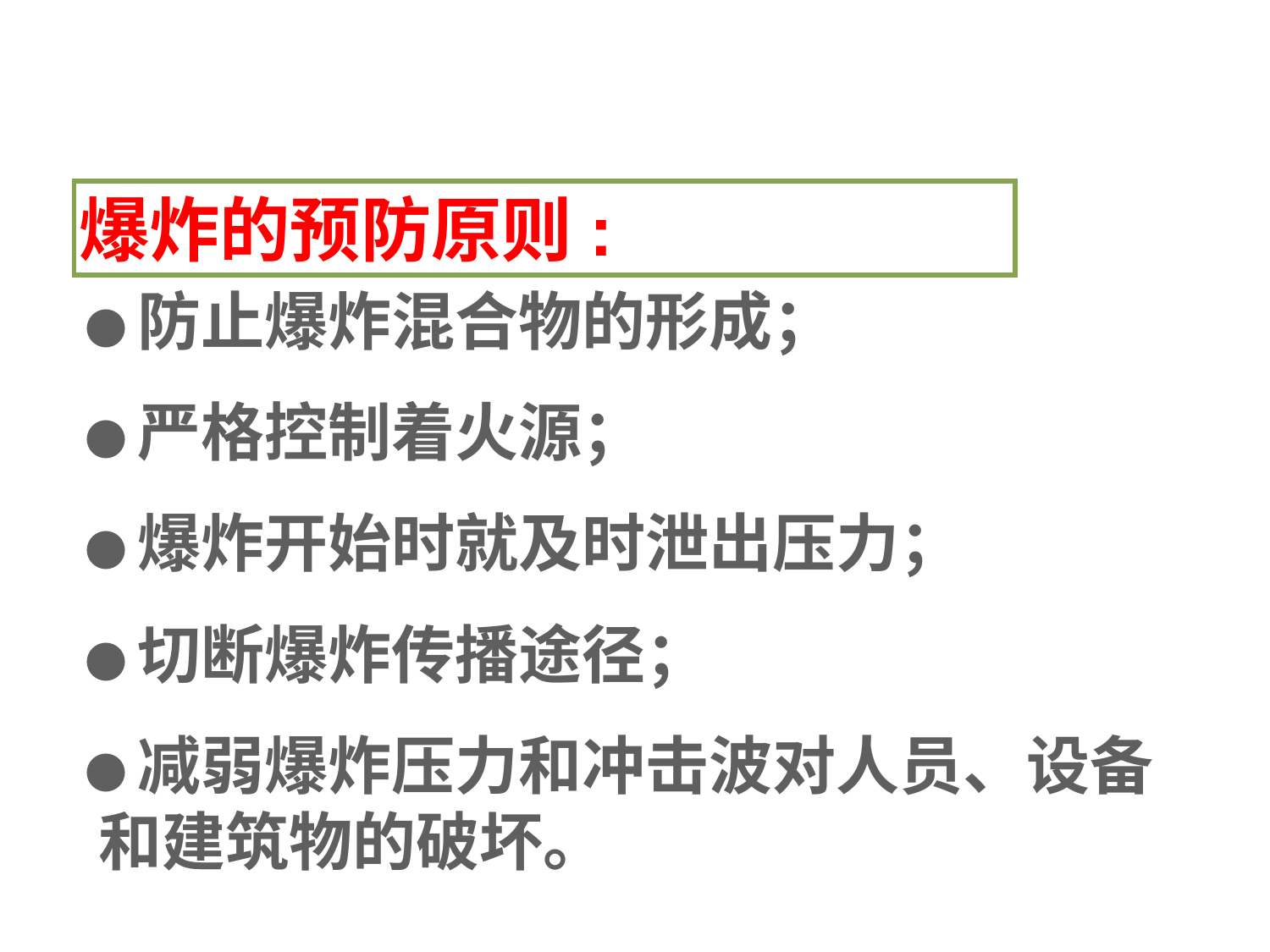

爆炸的预防原则:
●防止爆炸混合物的形成；
●严格控制着火源；
●爆炸开始时就及时泄出压力；
●切断爆炸传播途径；
●减弱爆炸压力和冲击波对人员、设备和建筑物的破坏。